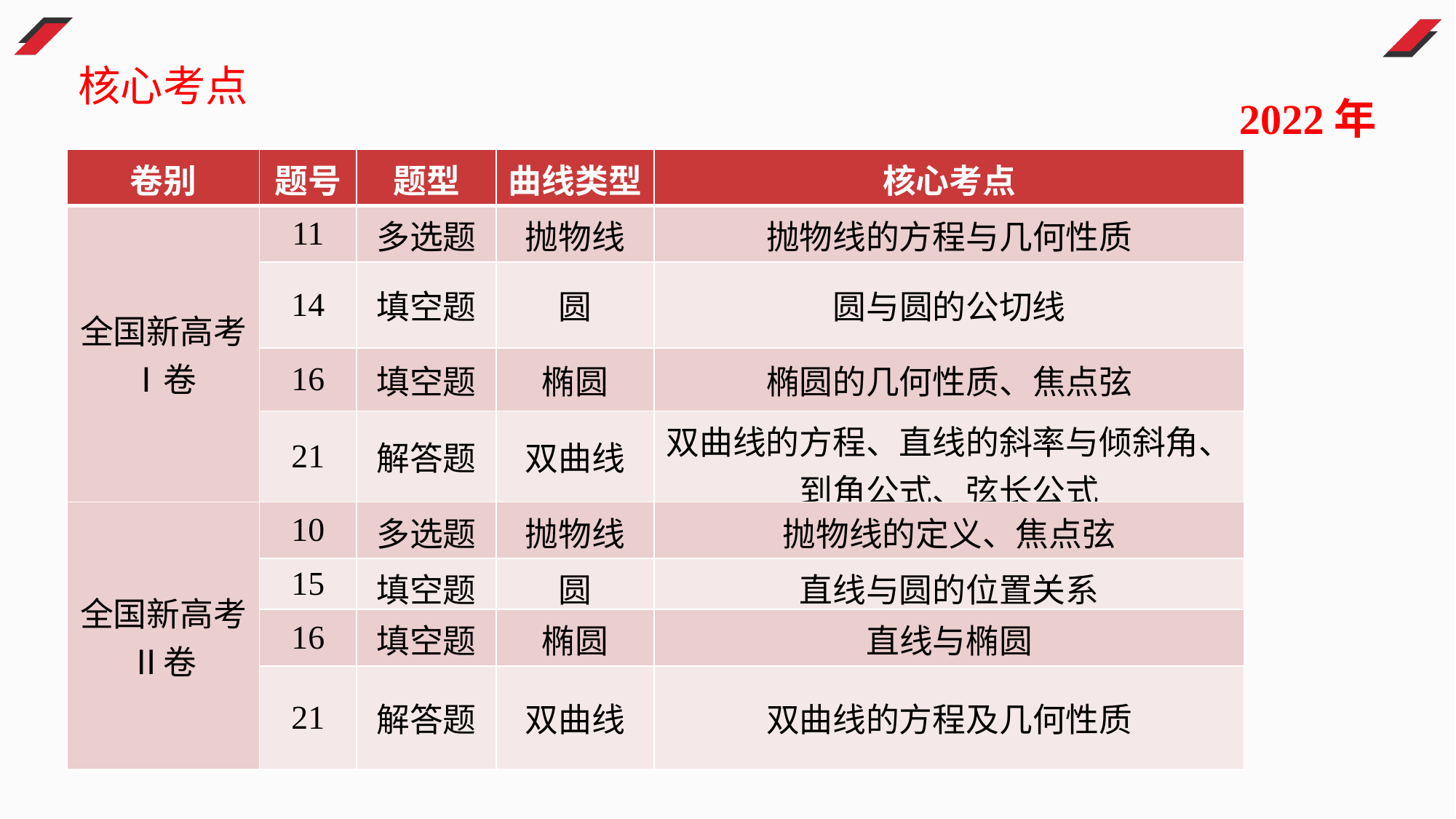

核心考点
2022年
| 卷别 | 题号 | 题型 | 曲线类型 | 核心考点 |
| --- | --- | --- | --- | --- |
| 全国新高考Ⅰ卷 | 11 | 多选题 | 抛物线 | 抛物线的方程与几何性质 |
|  | 14 | 填空题 | 圆 | 圆与圆的公切线 |
|  | 16 | 填空题 | 椭圆 | 椭圆的几何性质、焦点弦 |
|  | 21 | 解答题 | 双曲线 | 双曲线的方程、直线的斜率与倾斜角、到角公式、弦长公式 |
| 全国新高考Ⅱ卷 | 10 | 多选题 | 抛物线 | 抛物线的定义、焦点弦 |
|  | 15 | 填空题 | 圆 | 直线与圆的位置关系 |
|  | 16 | 填空题 | 椭圆 | 直线与椭圆 |
|  | 21 | 解答题 | 双曲线 | 双曲线的方程及几何性质 |